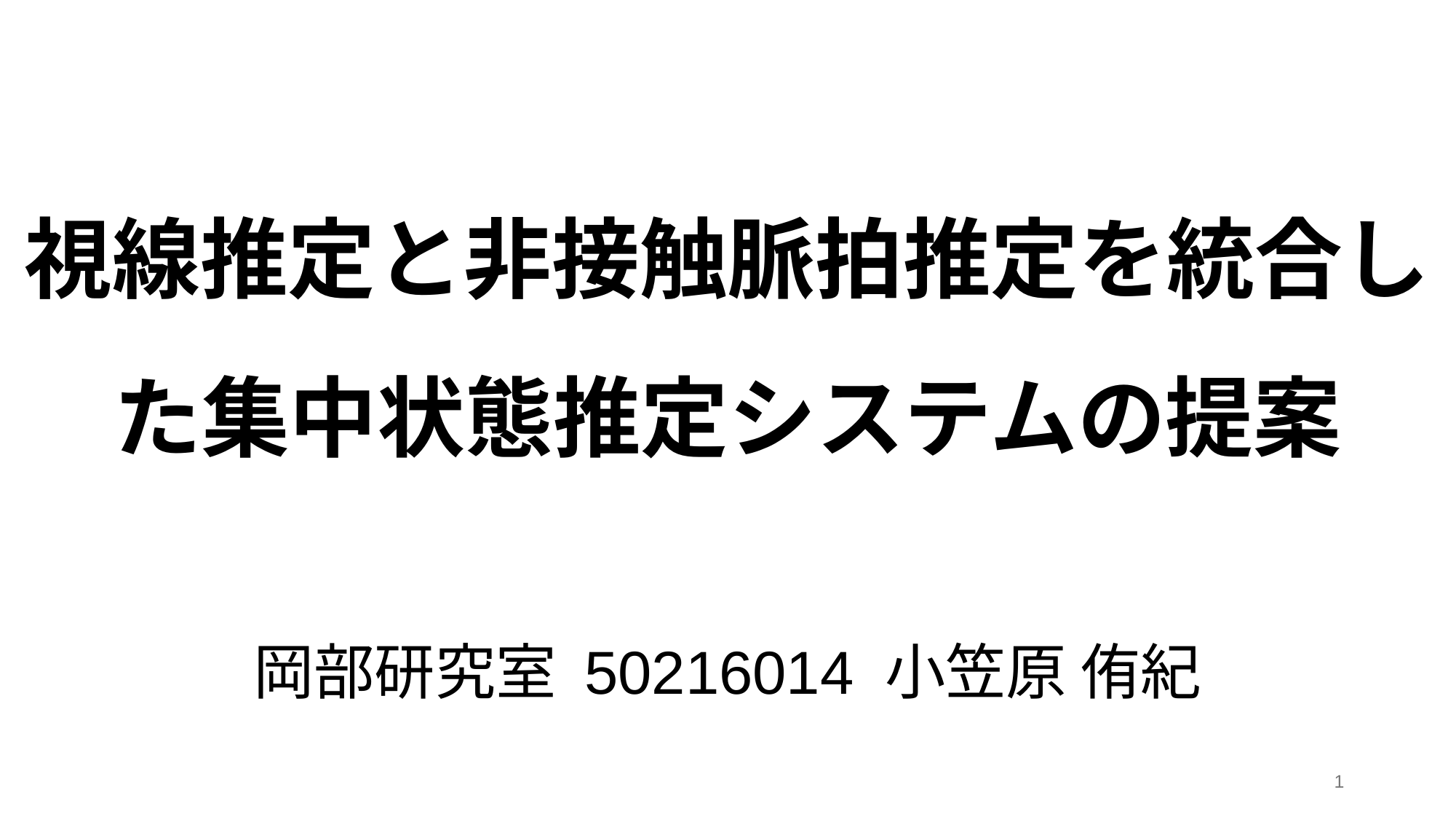

# 視線推定と非接触脈拍推定を統合した集中状態推定システムの提案
岡部研究室 50216014 小笠原 侑紀

1